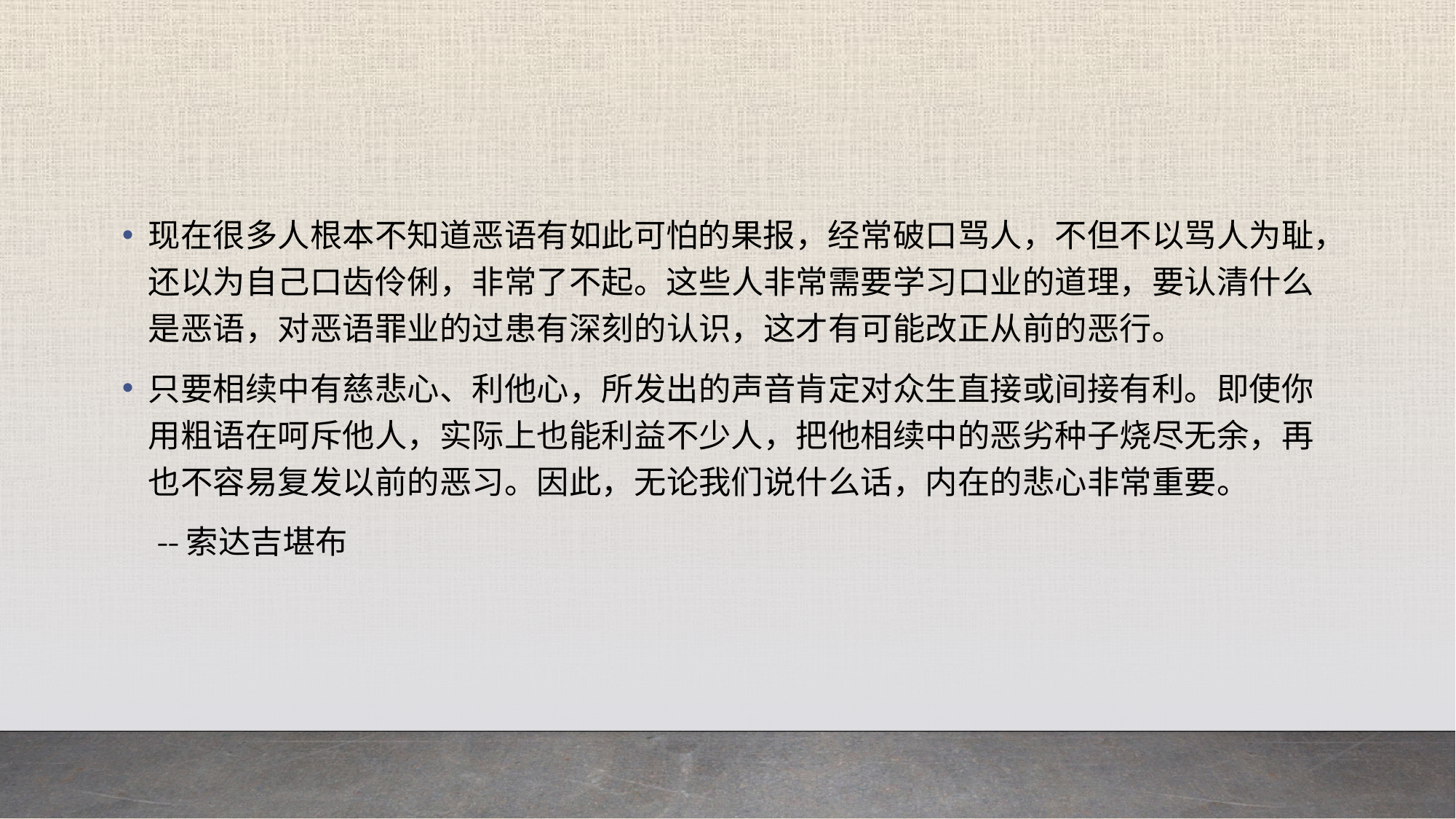

现在很多人根本不知道恶语有如此可怕的果报，经常破口骂人，不但不以骂人为耻，还以为自己口齿伶俐，非常了不起。这些人非常需要学习口业的道理，要认清什么是恶语，对恶语罪业的过患有深刻的认识，这才有可能改正从前的恶行。
只要相续中有慈悲心、利他心，所发出的声音肯定对众生直接或间接有利。即使你用粗语在呵斥他人，实际上也能利益不少人，把他相续中的恶劣种子烧尽无余，再也不容易复发以前的恶习。因此，无论我们说什么话，内在的悲心非常重要。
    --索达吉堪布